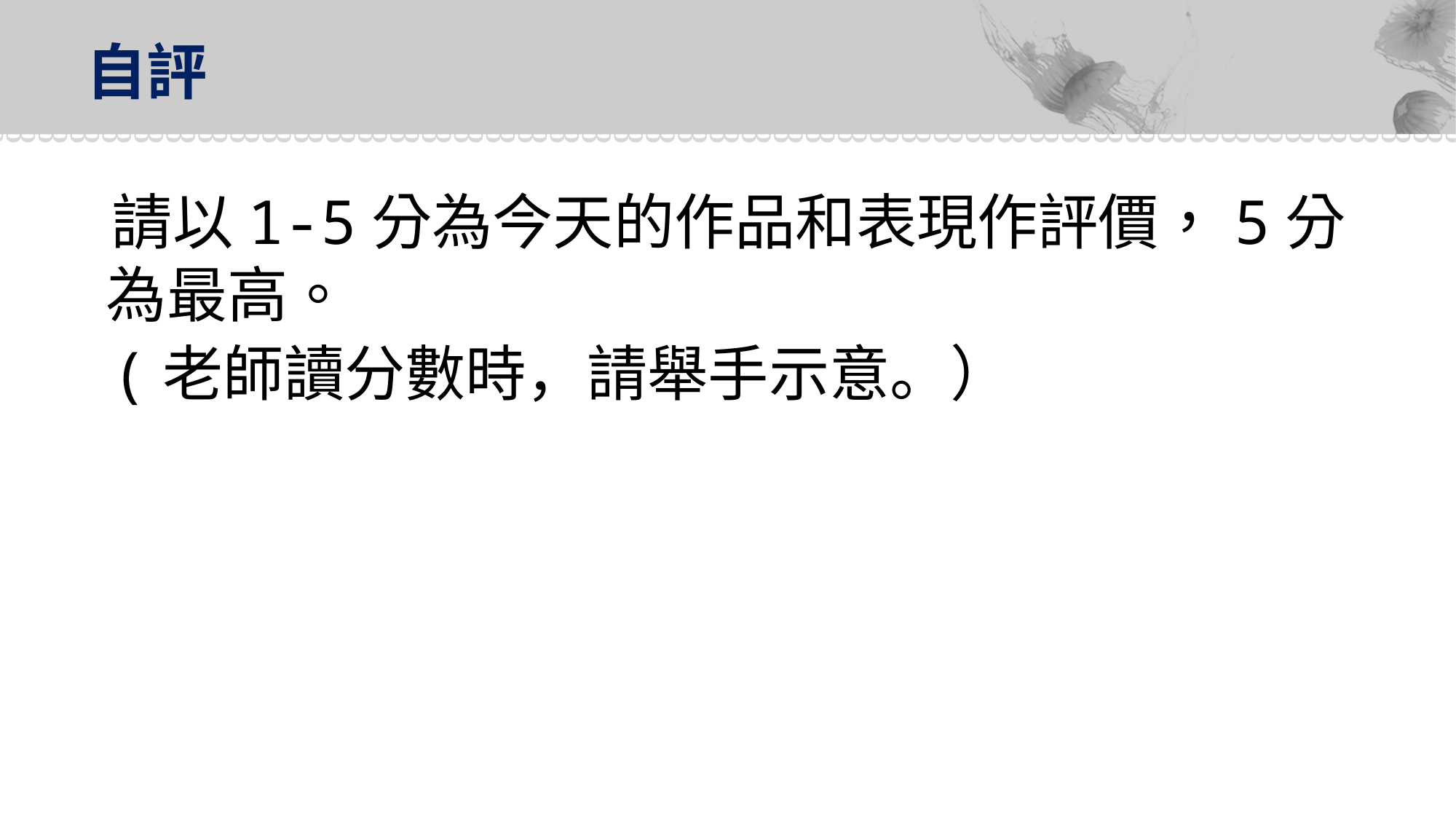

# 自評
請以1-5分為今天的作品和表現作評價，5分為最高。
(老師讀分數時，請舉手示意。）